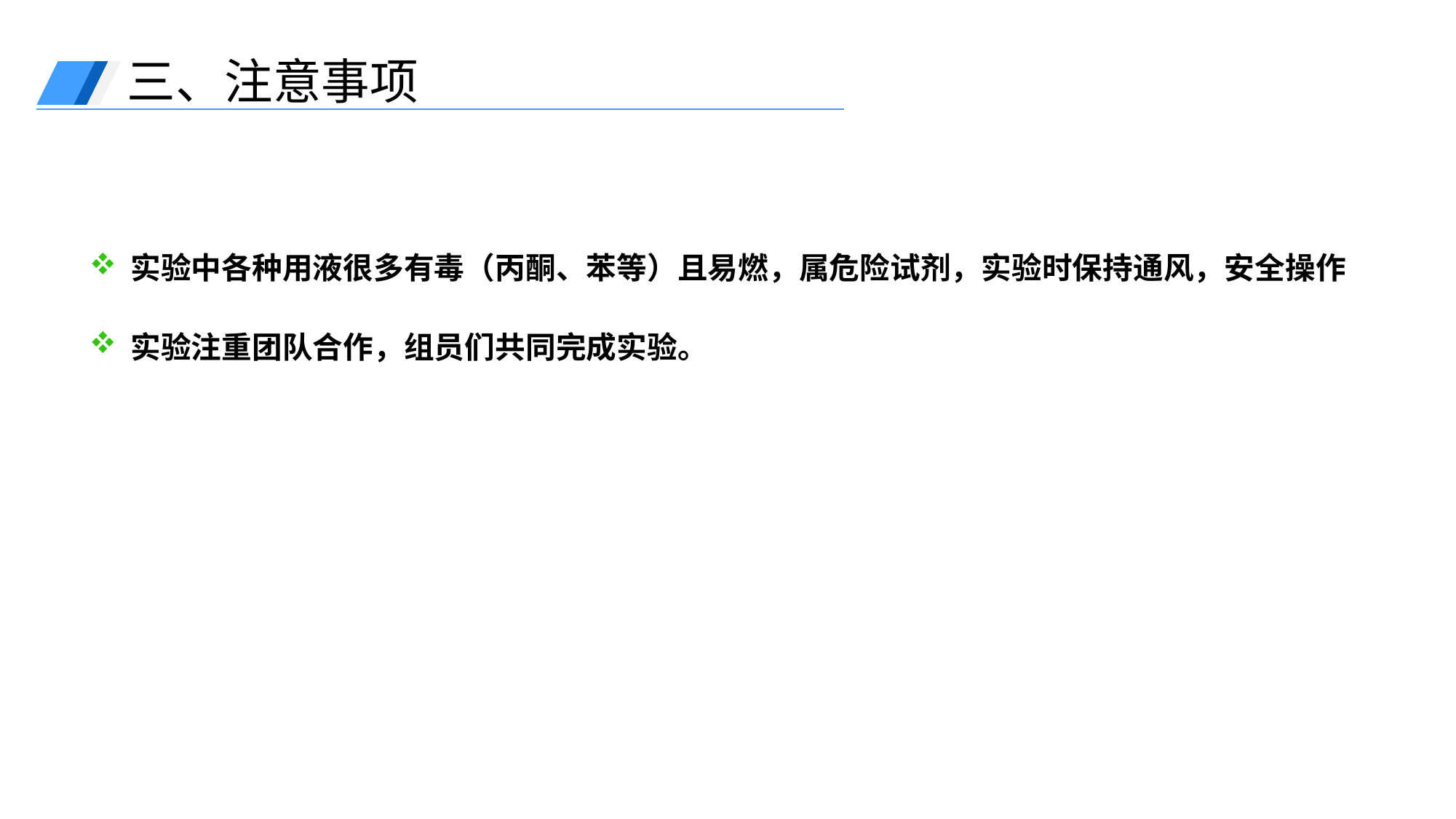

三、注意事项
实验中各种用液很多有毒（丙酮、苯等）且易燃，属危险试剂，实验时保持通风，安全操作
实验注重团队合作，组员们共同完成实验。